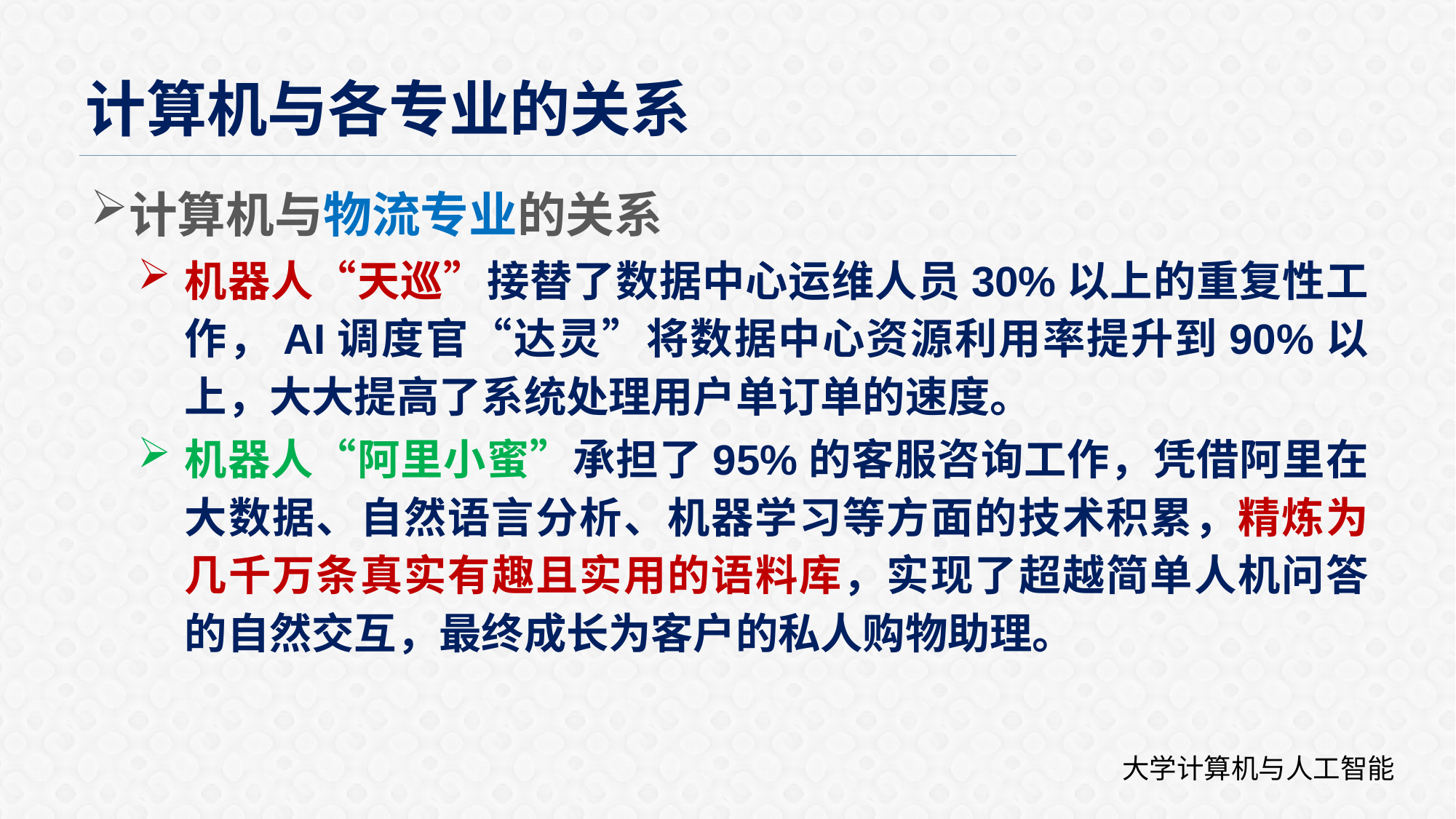

计算机与各专业的关系
计算机与物流专业的关系
机器人“天巡”接替了数据中心运维人员30%以上的重复性工作，AI调度官“达灵”将数据中心资源利用率提升到90%以上，大大提高了系统处理用户单订单的速度。
机器人“阿里小蜜”承担了95%的客服咨询工作，凭借阿里在大数据、自然语言分析、机器学习等方面的技术积累，精炼为几千万条真实有趣且实用的语料库，实现了超越简单人机问答的自然交互，最终成长为客户的私人购物助理。